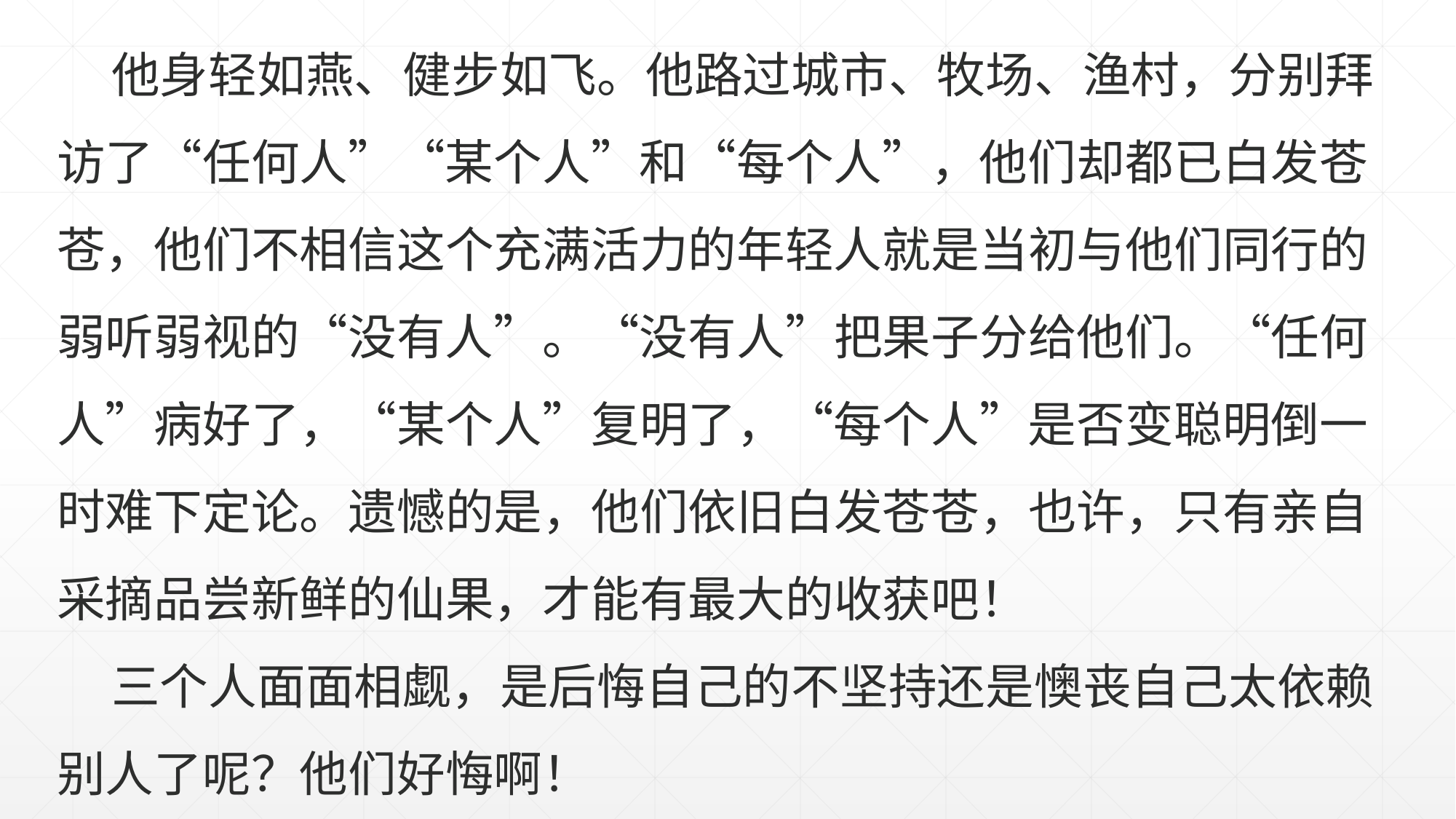

他身轻如燕、健步如飞。他路过城市、牧场、渔村，分别拜访了“任何人”“某个人”和“每个人”，他们却都已白发苍苍，他们不相信这个充满活力的年轻人就是当初与他们同行的弱听弱视的“没有人”。“没有人”把果子分给他们。“任何人”病好了，“某个人”复明了，“每个人”是否变聪明倒一时难下定论。遗憾的是，他们依旧白发苍苍，也许，只有亲自采摘品尝新鲜的仙果，才能有最大的收获吧！
三个人面面相觑，是后悔自己的不坚持还是懊丧自己太依赖别人了呢？他们好悔啊！